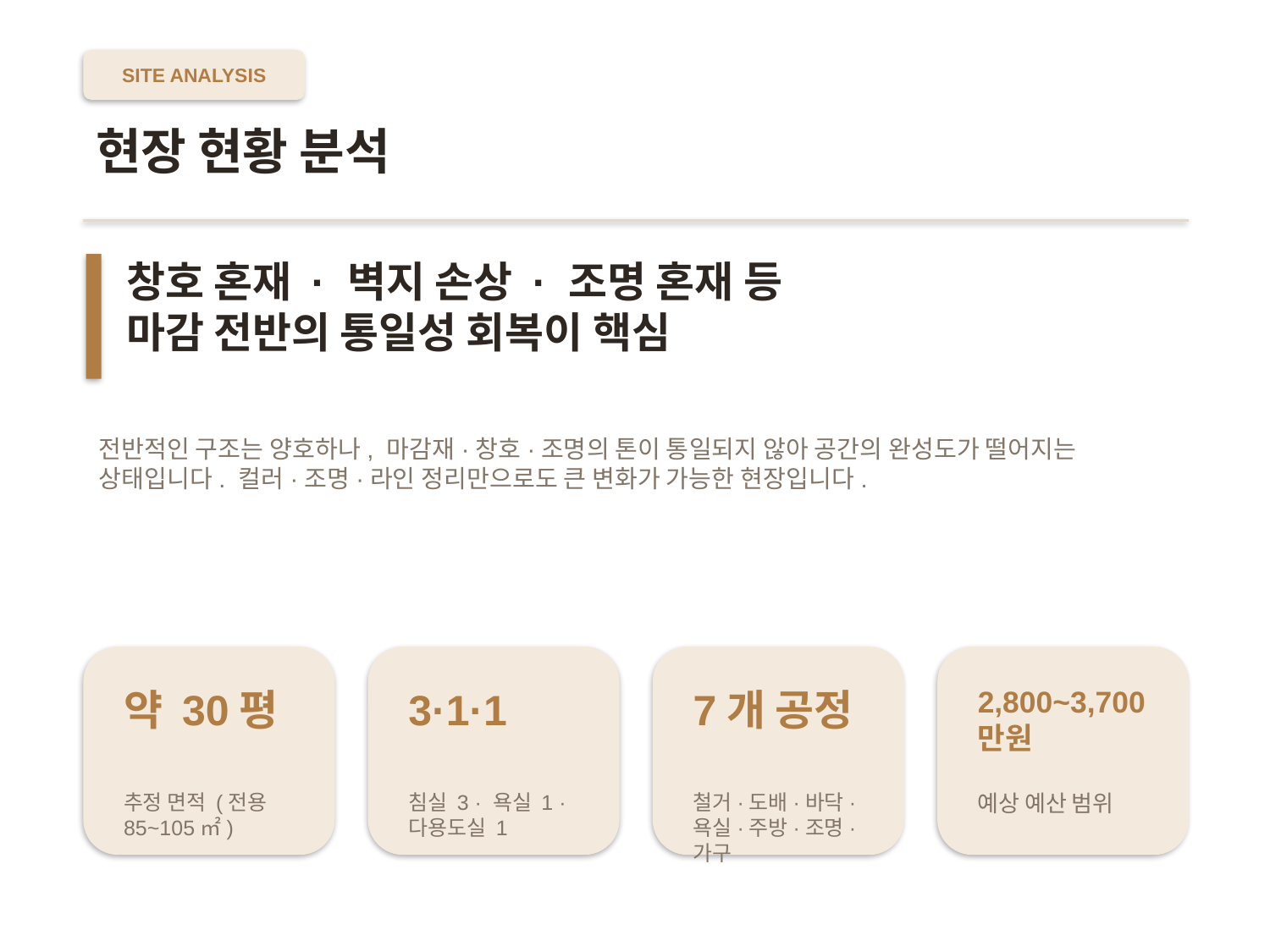

SITE ANALYSIS
현장 현황 분석

창호 혼재 · 벽지 손상 · 조명 혼재 등
마감 전반의 통일성 회복이 핵심

전반적인 구조는 양호하나, 마감재·창호·조명의 톤이 통일되지 않아 공간의 완성도가 떨어지는 상태입니다. 컬러·조명·라인 정리만으로도 큰 변화가 가능한 현장입니다.

약 30평
3·1·1
7개 공정
2,800~3,700만원
추정 면적 (전용 85~105㎡)
침실 3 · 욕실 1 · 다용도실 1
철거·도배·바닥·욕실·주방·조명·가구
예상 예산 범위